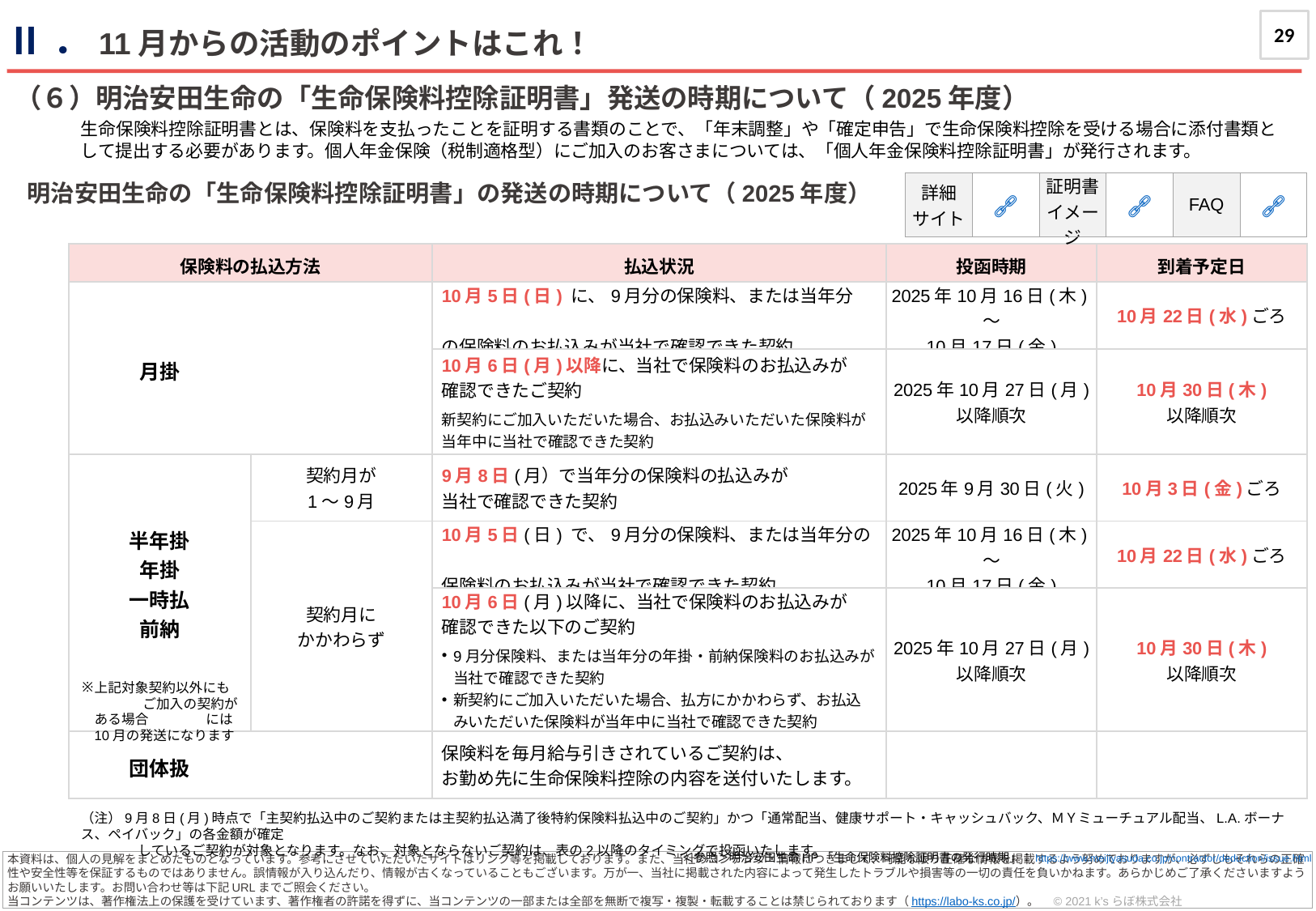

29
Ⅱ．11月からの活動のポイントはこれ！
journal
（６）明治安田生命の「生命保険料控除証明書」発送の時期について（2025年度）
生命保険料控除証明書とは、保険料を支払ったことを証明する書類のことで、「年末調整」や「確定申告」で生命保険料控除を受ける場合に添付書類として提出する必要があります。個人年金保険（税制適格型）にご加入のお客さまについては、「個人年金保険料控除証明書」が発行されます。
明治安田生命の「生命保険料控除証明書」の発送の時期について（2025年度）

| 詳細 サイト | 🔗 | 証明書 イメージ | 🔗 | FAQ | 🔗 |
| --- | --- | --- | --- | --- | --- |
| 保険料の払込方法 | 10月上旬時点での 保険料のお払込状況 | 払込状況 | 投函時期 | 到着予定日 |
| --- | --- | --- | --- | --- |
| 月掛 |  | 10月5日(日) に、9月分の保険料、または当年分　　　 の保険料のお払込みが当社で確認できた契約 | 2025年10月16日(木)～ 10月17日(金) | 10月22日(水)ごろ |
|  |  | 10月6日(月)以降に、当社で保険料のお払込みが 確認できたご契約 新契約にご加入いただいた場合、お払込みいただいた保険料が当年中に当社で確認できた契約 | 2025年10月27日(月) 以降順次 | 10月30日(木) 以降順次 |
| 半年掛 年掛 一時払 前納 | 契約月が 1～9月 | 9月8日(月）で当年分の保険料の払込みが 当社で確認できた契約 | 2025年9月30日(火) | 10月3日(金)ごろ |
|  | 契約月に かかわらず | 10月5日(日) で、9月分の保険料、または当年分の　 保険料のお払込みが当社で確認できた契約 | 2025年10月16日(木)～ 10月17日(金) | 10月22日(水)ごろ |
|  |  | 10月6日(月)以降に、当社で保険料のお払込みが 確認できた以下のご契約 9月分保険料、または当年分の年掛・前納保険料のお払込みが当社で確認できた契約 新契約にご加入いただいた場合、払方にかかわらず、お払込みいただいた保険料が当年中に当社で確認できた契約 | 2025年10月27日(月) 以降順次 | 10月30日(木) 以降順次 |
| 団体扱 |  | 保険料を毎月給与引きされているご契約は、 お勤め先に生命保険料控除の内容を送付いたします。 |  |  |
上記対象契約以外にも                     ご加入の契約がある場合                   には10月の発送になります
（注）9月8日(月)時点で「主契約払込中のご契約または主契約払込満了後特約保険料払込中のご契約」かつ「通常配当、健康サポート・キャッシュバック、ＭＹミューチュアル配当、L.A.ボーナス、ペイバック」の各金額が確定
　　　　 しているご契約が対象となります。なお、対象とならないご契約は、表の2以降のタイミングで投函いたします。
＜参照＞明治安田生命HP「生命保険料控除証明書の発行時期」：https://www.meijiyasuda.co.jp/contractor/deduction/issue.html